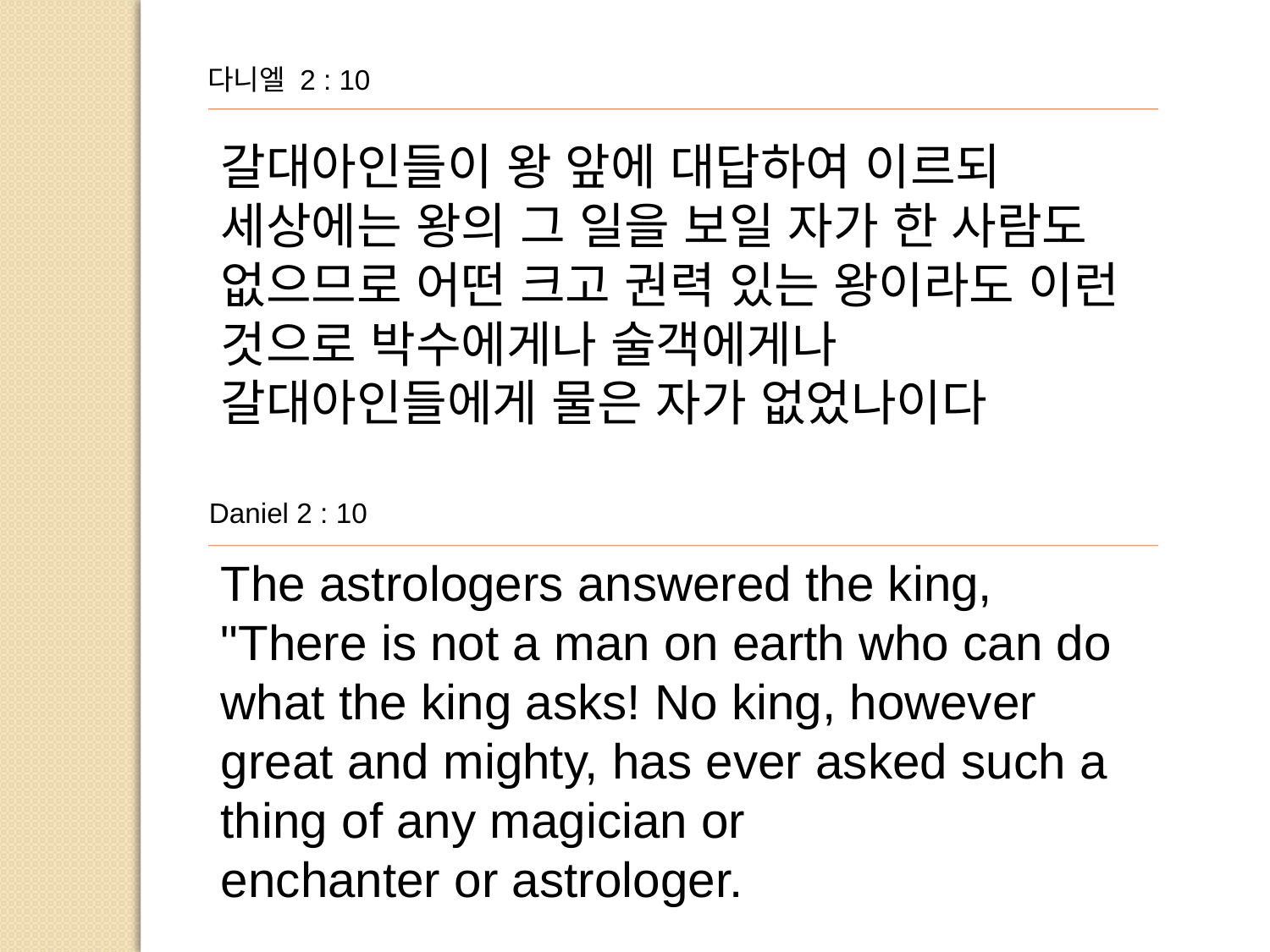

다니엘 2 : 10

갈대아인들이 왕 앞에 대답하여 이르되 세상에는 왕의 그 일을 보일 자가 한 사람도 없으므로 어떤 크고 권력 있는 왕이라도 이런 것으로 박수에게나 술객에게나
갈대아인들에게 물은 자가 없었나이다
Daniel 2 : 10

The astrologers answered the king, "There is not a man on earth who can do what the king asks! No king, however great and mighty, has ever asked such a thing of any magician or
enchanter or astrologer.